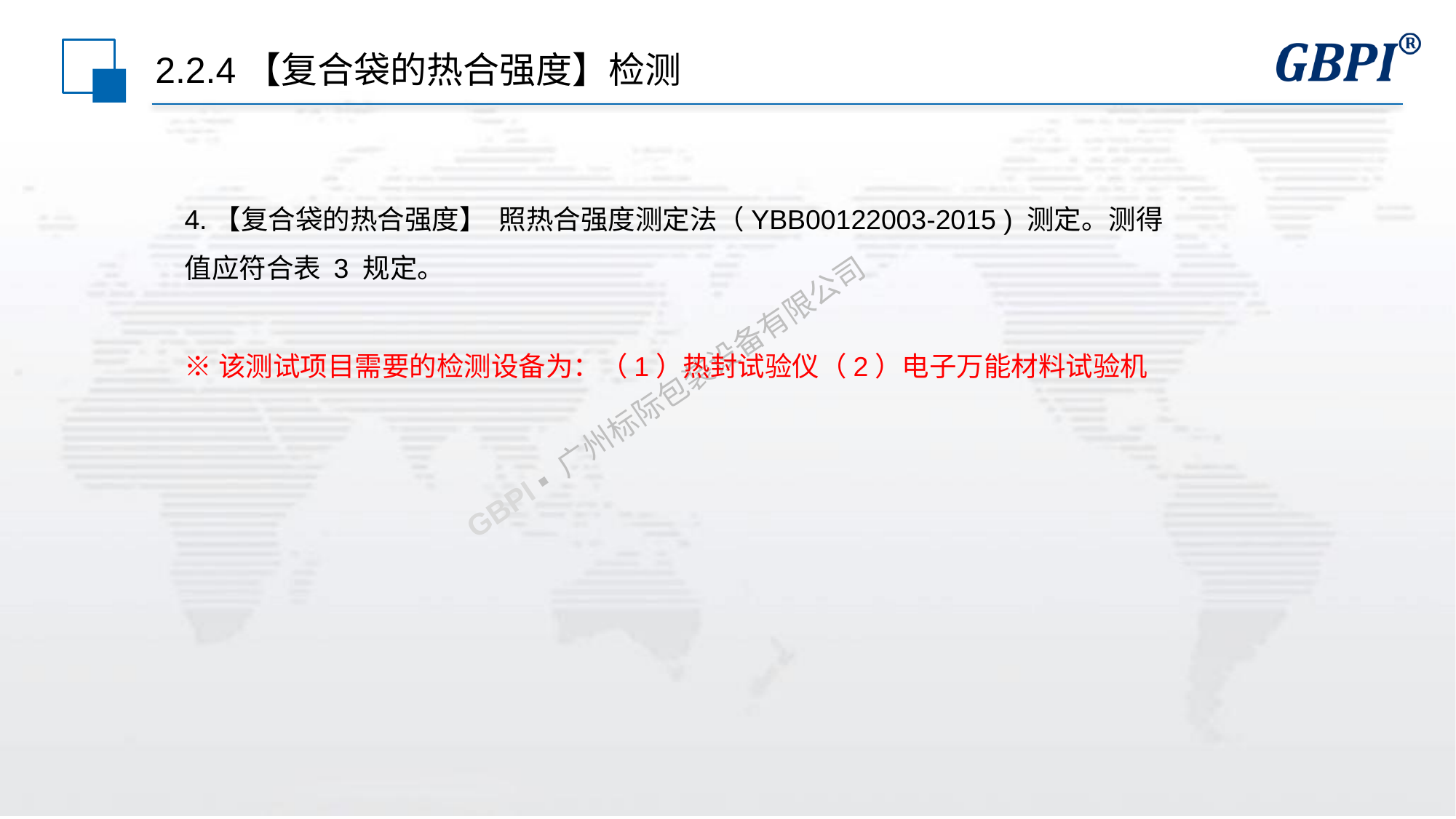

# 2.2.4【复合袋的热合强度】检测
4.【复合袋的热合强度】  照热合强度测定法（YBB00122003-2015 ) 测定。测得值应符合表 3 规定。

※该测试项目需要的检测设备为：（1）热封试验仪（2）电子万能材料试验机